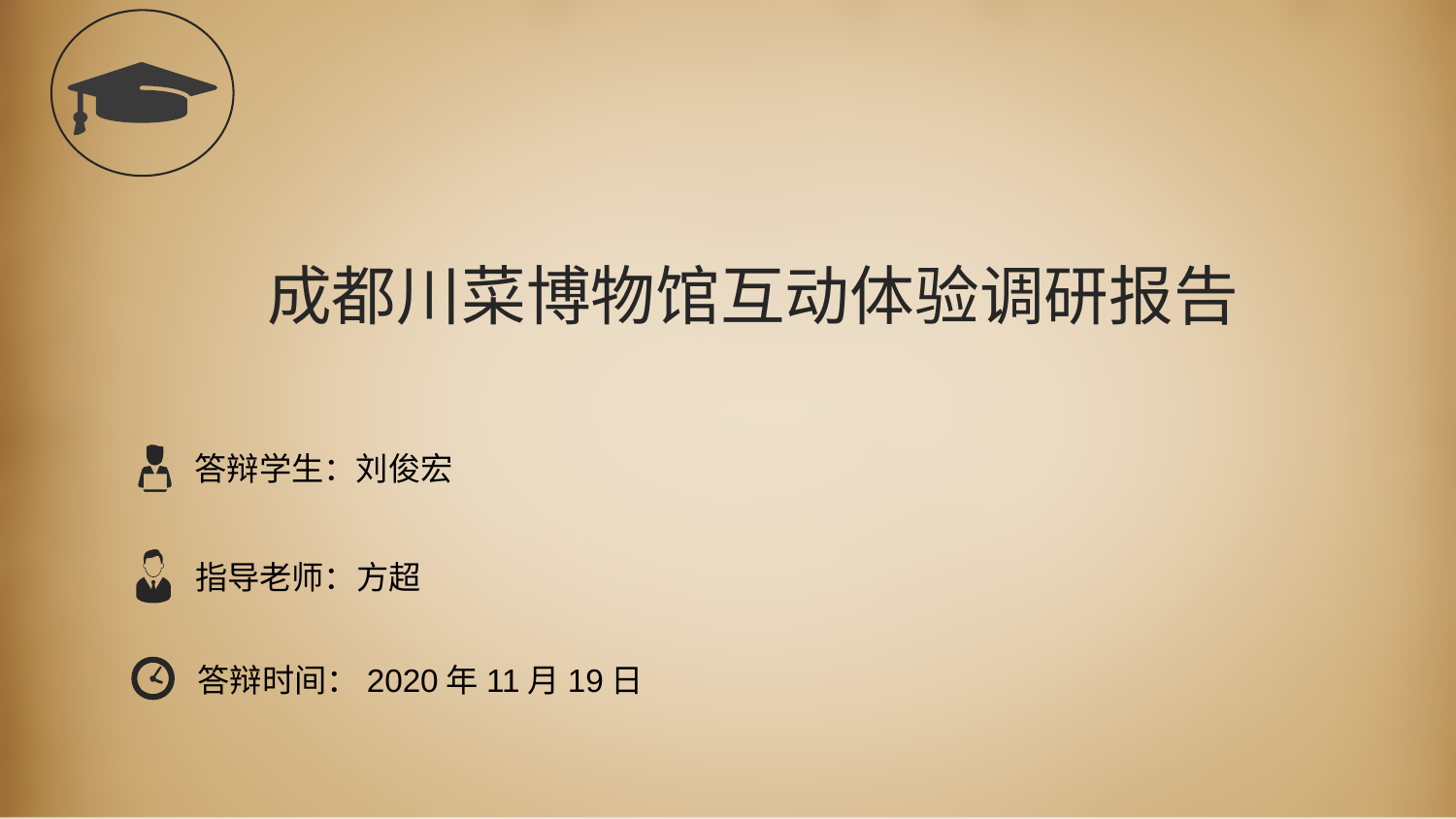

成都川菜博物馆互动体验调研报告
答辩学生：刘俊宏

指导老师：方超
答辩时间：2020年11月19日